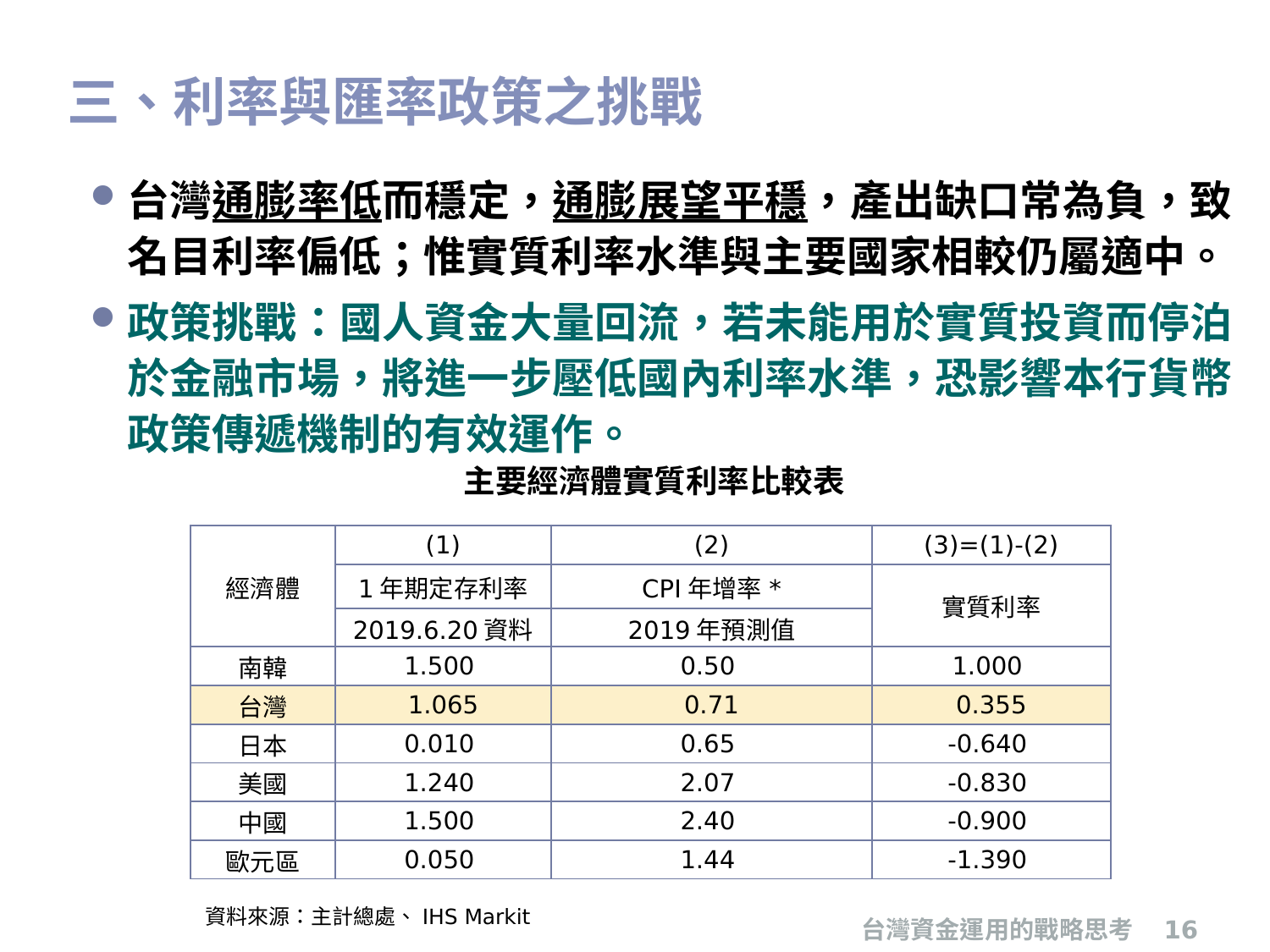

# 三、利率與匯率政策之挑戰
台灣通膨率低而穩定，通膨展望平穩，產出缺口常為負，致名目利率偏低；惟實質利率水準與主要國家相較仍屬適中。
政策挑戰：國人資金大量回流，若未能用於實質投資而停泊於金融市場，將進一步壓低國內利率水準，恐影響本行貨幣政策傳遞機制的有效運作。
主要經濟體實質利率比較表
| 經濟體 | (1) | (2) | (3)=(1)-(2) |
| --- | --- | --- | --- |
|  | 1年期定存利率 | CPI年增率\* | 實質利率 |
|  | 2019.6.20資料 | 2019年預測值 |  |
| 南韓 | 1.500 | 0.50 | 1.000 |
| 台灣 | 1.065 | 0.71 | 0.355 |
| 日本 | 0.010 | 0.65 | -0.640 |
| 美國 | 1.240 | 2.07 | -0.830 |
| 中國 | 1.500 | 2.40 | -0.900 |
| 歐元區 | 0.050 | 1.44 | -1.390 |
資料來源：主計總處、IHS Markit
台灣資金運用的戰略思考
16